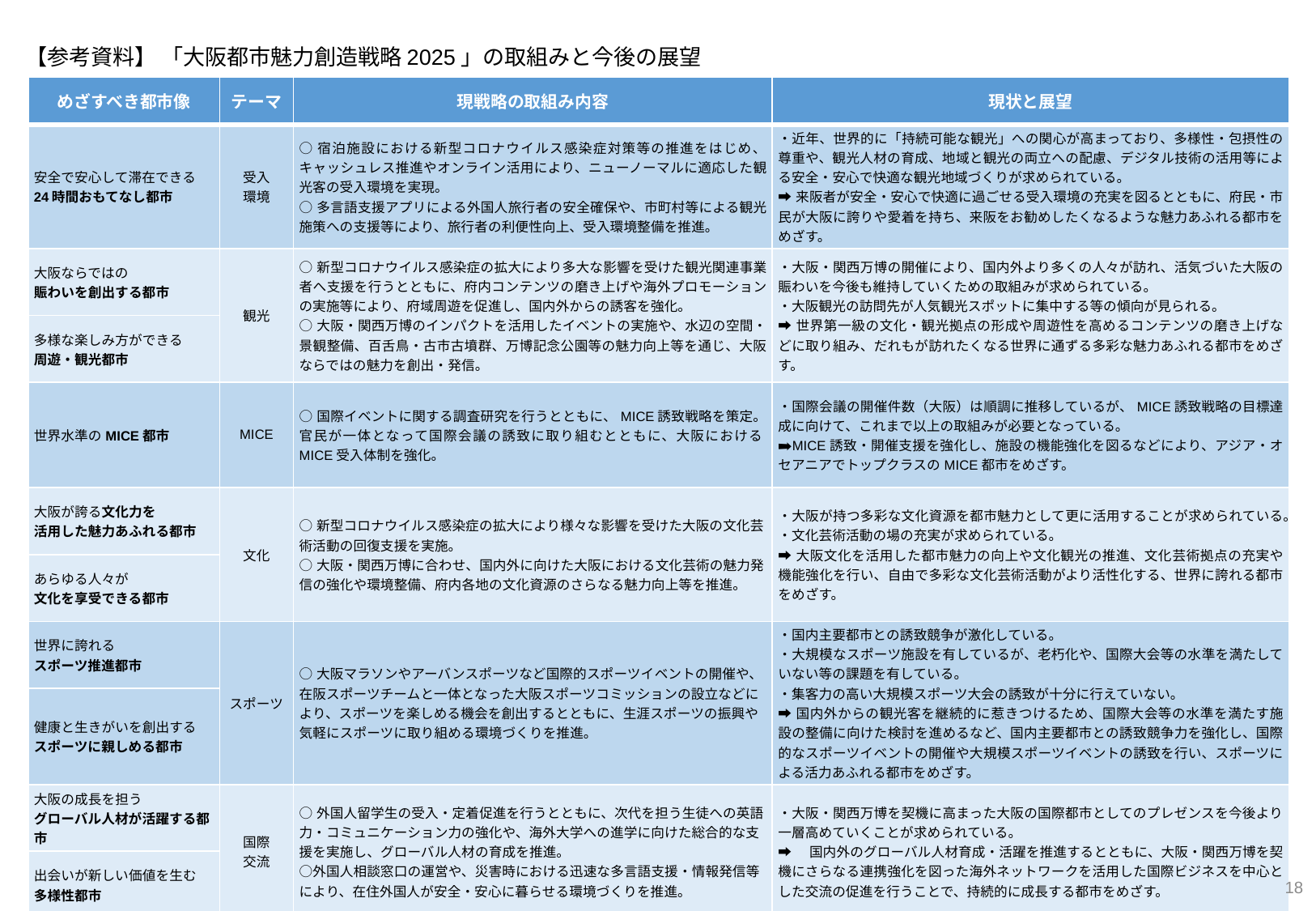

【参考資料】 「大阪都市魅力創造戦略2025」の取組みと今後の展望
| めざすべき都市像 | テーマ | 現戦略の取組み内容 | 現状と展望 |
| --- | --- | --- | --- |
| 安全で安心して滞在できる 24時間おもてなし都市 | 受入 環境 | ○宿泊施設における新型コロナウイルス感染症対策等の推進をはじめ、キャッシュレス推進やオンライン活用により、ニューノーマルに適応した観光客の受入環境を実現。 ○多言語支援アプリによる外国人旅行者の安全確保や、市町村等による観光施策への支援等により、旅行者の利便性向上、受入環境整備を推進。 | ・近年、世界的に「持続可能な観光」への関心が高まっており、多様性・包摂性の尊重や、観光人材の育成、地域と観光の両立への配慮、デジタル技術の活用等による安全・安心で快適な観光地域づくりが求められている。 ➡来阪者が安全・安心で快適に過ごせる受入環境の充実を図るとともに、府民・市民が大阪に誇りや愛着を持ち、来阪をお勧めしたくなるような魅力あふれる都市をめざす。 |
| 大阪ならではの 賑わいを創出する都市 | 観光 | ○新型コロナウイルス感染症の拡大により多大な影響を受けた観光関連事業者へ支援を行うとともに、府内コンテンツの磨き上げや海外プロモーションの実施等により、府域周遊を促進し、国内外からの誘客を強化。 ○大阪・関西万博のインパクトを活用したイベントの実施や、水辺の空間・景観整備、百舌鳥・古市古墳群、万博記念公園等の魅力向上等を通じ、大阪ならではの魅力を創出・発信。 | ・大阪・関西万博の開催により、国内外より多くの人々が訪れ、活気づいた大阪の賑わいを今後も維持していくための取組みが求められている。 ・大阪観光の訪問先が人気観光スポットに集中する等の傾向が見られる。 ➡世界第一級の文化・観光拠点の形成や周遊性を高めるコンテンツの磨き上げなどに取り組み、だれもが訪れたくなる世界に通ずる多彩な魅力あふれる都市をめざす。 |
| 多様な楽しみ方ができる 周遊・観光都市 |  |  |  |
| 世界水準のMICE都市 | MICE | ○国際イベントに関する調査研究を行うとともに、MICE誘致戦略を策定。官民が一体となって国際会議の誘致に取り組むとともに、大阪におけるMICE受入体制を強化。 | ・国際会議の開催件数（大阪）は順調に推移しているが、MICE誘致戦略の目標達成に向けて、これまで以上の取組みが必要となっている。 ➡MICE誘致・開催支援を強化し、施設の機能強化を図るなどにより、アジア・オセアニアでトップクラスのMICE都市をめざす。 |
| 大阪が誇る文化力を 活用した魅力あふれる都市 | 文化 | ○新型コロナウイルス感染症の拡大により様々な影響を受けた大阪の文化芸術活動の回復支援を実施。 ○大阪・関西万博に合わせ、国内外に向けた大阪における文化芸術の魅力発信の強化や環境整備、府内各地の文化資源のさらなる魅力向上等を推進。 | ・大阪が持つ多彩な文化資源を都市魅力として更に活用することが求められている。 ・文化芸術活動の場の充実が求められている。 ➡大阪文化を活用した都市魅力の向上や文化観光の推進、文化芸術拠点の充実や機能強化を行い、自由で多彩な文化芸術活動がより活性化する、世界に誇れる都市をめざす。 |
| あらゆる人々が 文化を享受できる都市 |  |  |  |
| 世界に誇れる スポーツ推進都市 | スポーツ | ○大阪マラソンやアーバンスポーツなど国際的スポーツイベントの開催や、在阪スポーツチームと一体となった大阪スポーツコミッションの設立などにより、スポーツを楽しめる機会を創出するとともに、生涯スポーツの振興や気軽にスポーツに取り組める環境づくりを推進。 | ・国内主要都市との誘致競争が激化している。 ・大規模なスポーツ施設を有しているが、老朽化や、国際大会等の水準を満たしていない等の課題を有している。 ・集客力の高い大規模スポーツ大会の誘致が十分に行えていない。 ➡国内外からの観光客を継続的に惹きつけるため、国際大会等の水準を満たす施設の整備に向けた検討を進めるなど、国内主要都市との誘致競争力を強化し、国際的なスポーツイベントの開催や大規模スポーツイベントの誘致を行い、スポーツによる活力あふれる都市をめざす。 |
| 健康と生きがいを創出する スポーツに親しめる都市 |  |  |  |
| 大阪の成長を担う グローバル人材が活躍する都市 | 国際 交流 | ○外国人留学生の受入・定着促進を行うとともに、次代を担う生徒への英語力・コミュニケーション力の強化や、海外大学への進学に向けた総合的な支援を実施し、グローバル人材の育成を推進。 ○外国人相談窓口の運営や、災害時における迅速な多言語支援・情報発信等により、在住外国人が安全・安心に暮らせる環境づくりを推進。 | ・大阪・関西万博を契機に高まった大阪の国際都市としてのプレゼンスを今後より一層高めていくことが求められている。 ➡　国内外のグローバル人材育成・活躍を推進するとともに、大阪・関西万博を契機にさらなる連携強化を図った海外ネットワークを活用した国際ビジネスを中心とした交流の促進を行うことで、持続的に成長する都市をめざす。 |
| 出会いが新しい価値を生む 多様性都市 |  |  |  |
18